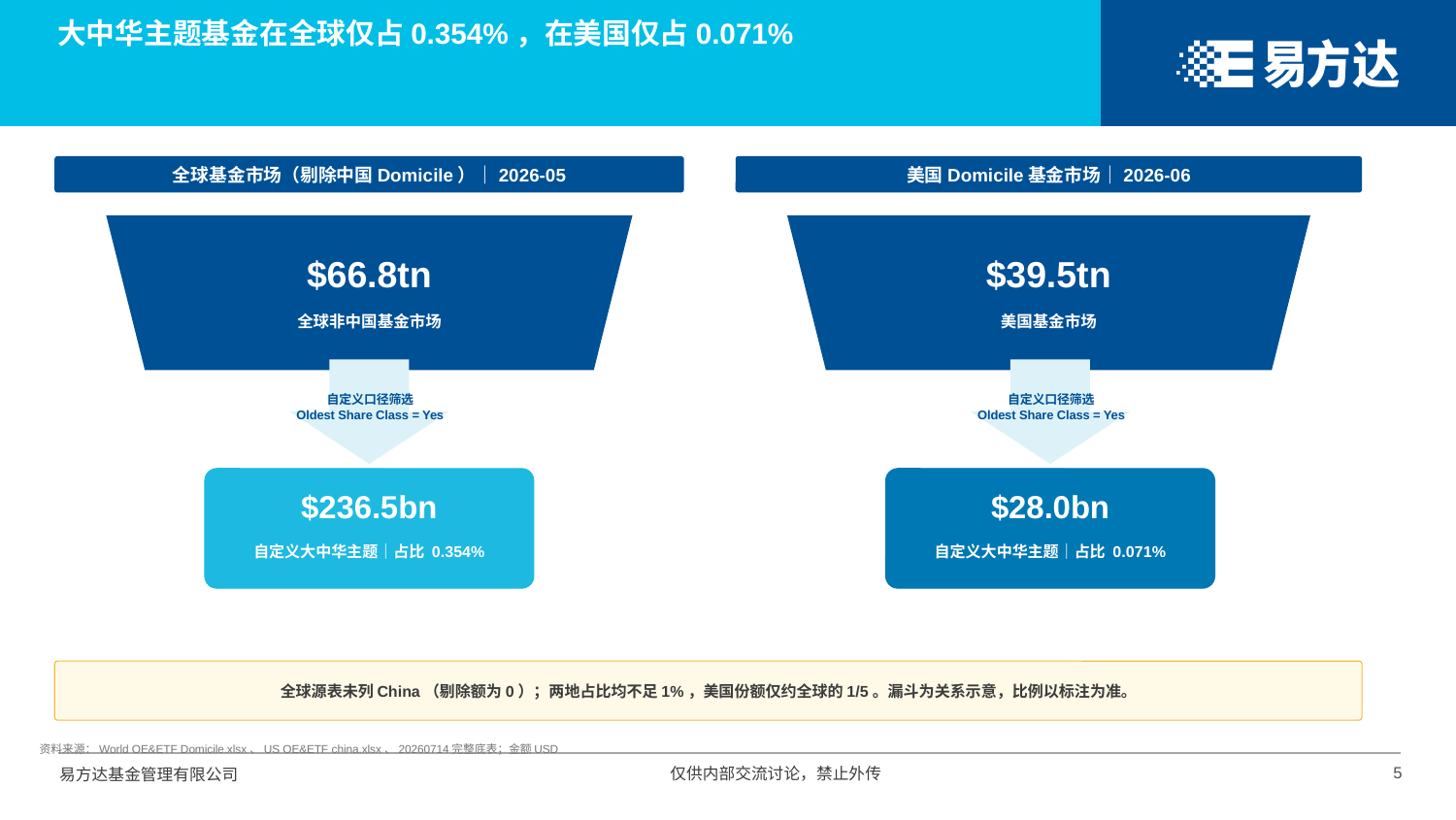

大中华主题基金在全球仅占0.354%，在美国仅占0.071%
全球基金市场（剔除中国Domicile）｜2026-05
美国Domicile基金市场｜2026-06

$66.8tn
$39.5tn
全球非中国基金市场
美国基金市场

自定义口径筛选
Oldest Share Class = Yes
自定义口径筛选
Oldest Share Class = Yes

$236.5bn
$28.0bn
自定义大中华主题｜占比 0.354%
自定义大中华主题｜占比 0.071%

全球源表未列China（剔除额为0）；两地占比均不足1%，美国份额仅约全球的1/5。漏斗为关系示意，比例以标注为准。
资料来源：World OE&ETF Domicile.xlsx、US OE&ETF china.xlsx、20260714完整底表；金额USD